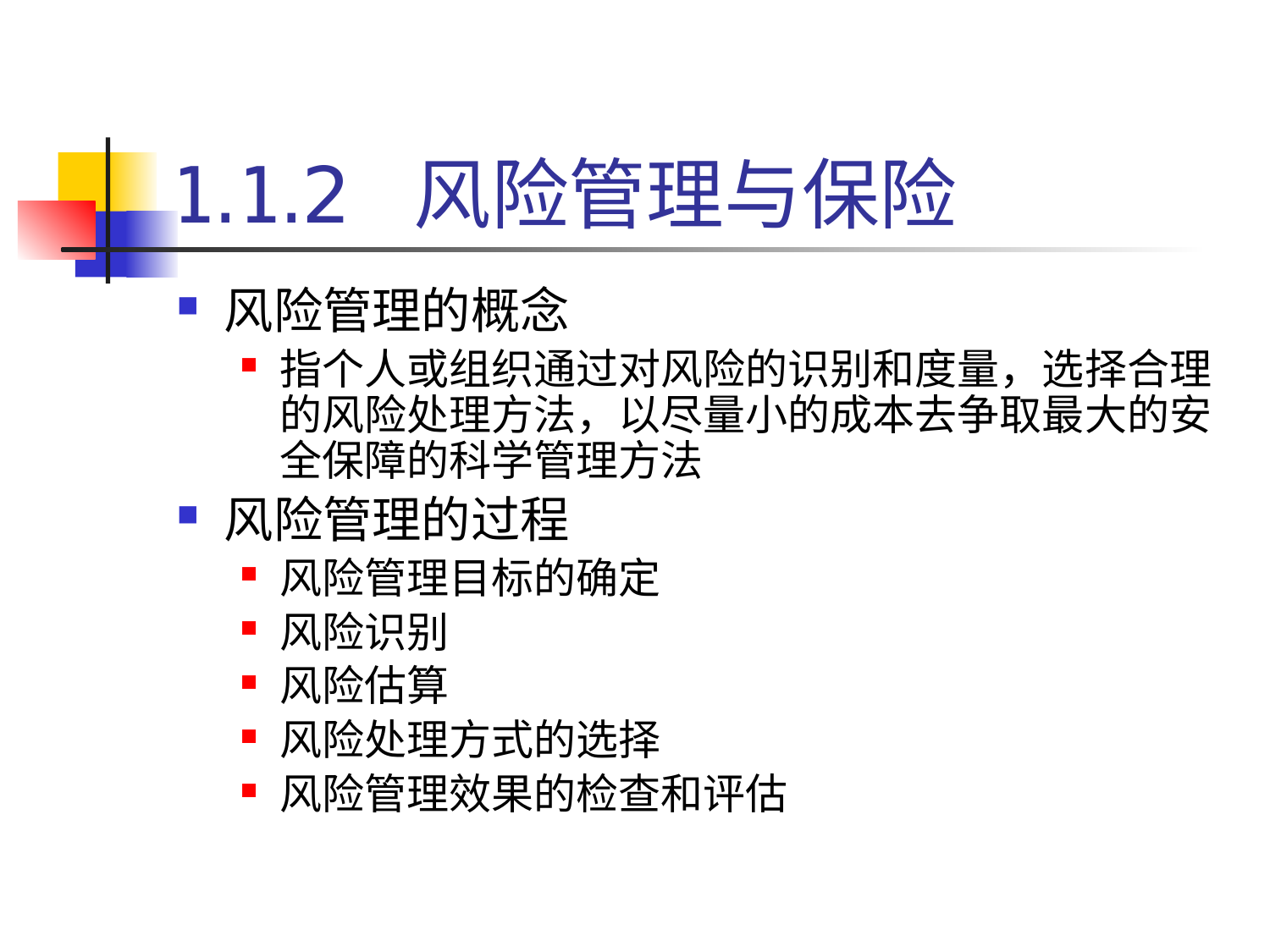

# 1.1.2  风险管理与保险
风险管理的概念
指个人或组织通过对风险的识别和度量，选择合理的风险处理方法，以尽量小的成本去争取最大的安全保障的科学管理方法
风险管理的过程
风险管理目标的确定
风险识别
风险估算
风险处理方式的选择
风险管理效果的检查和评估